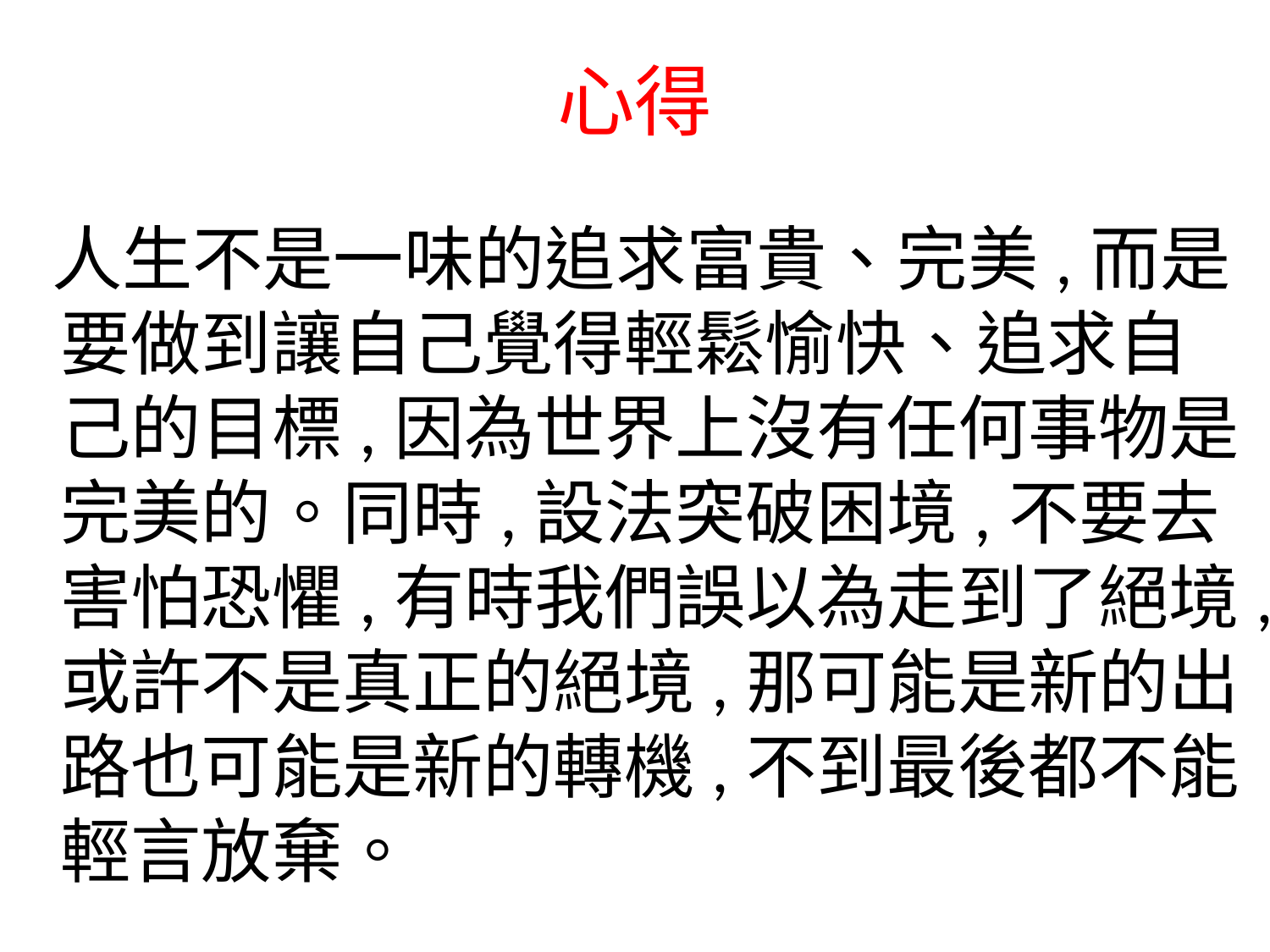

# 心得
  人生不是一味的追求富貴、完美,而是要做到讓自己覺得輕鬆愉快、追求自己的目標,因為世界上沒有任何事物是完美的。同時,設法突破困境,不要去害怕恐懼,有時我們誤以為走到了絕境,或許不是真正的絕境,那可能是新的出路也可能是新的轉機,不到最後都不能輕言放棄。